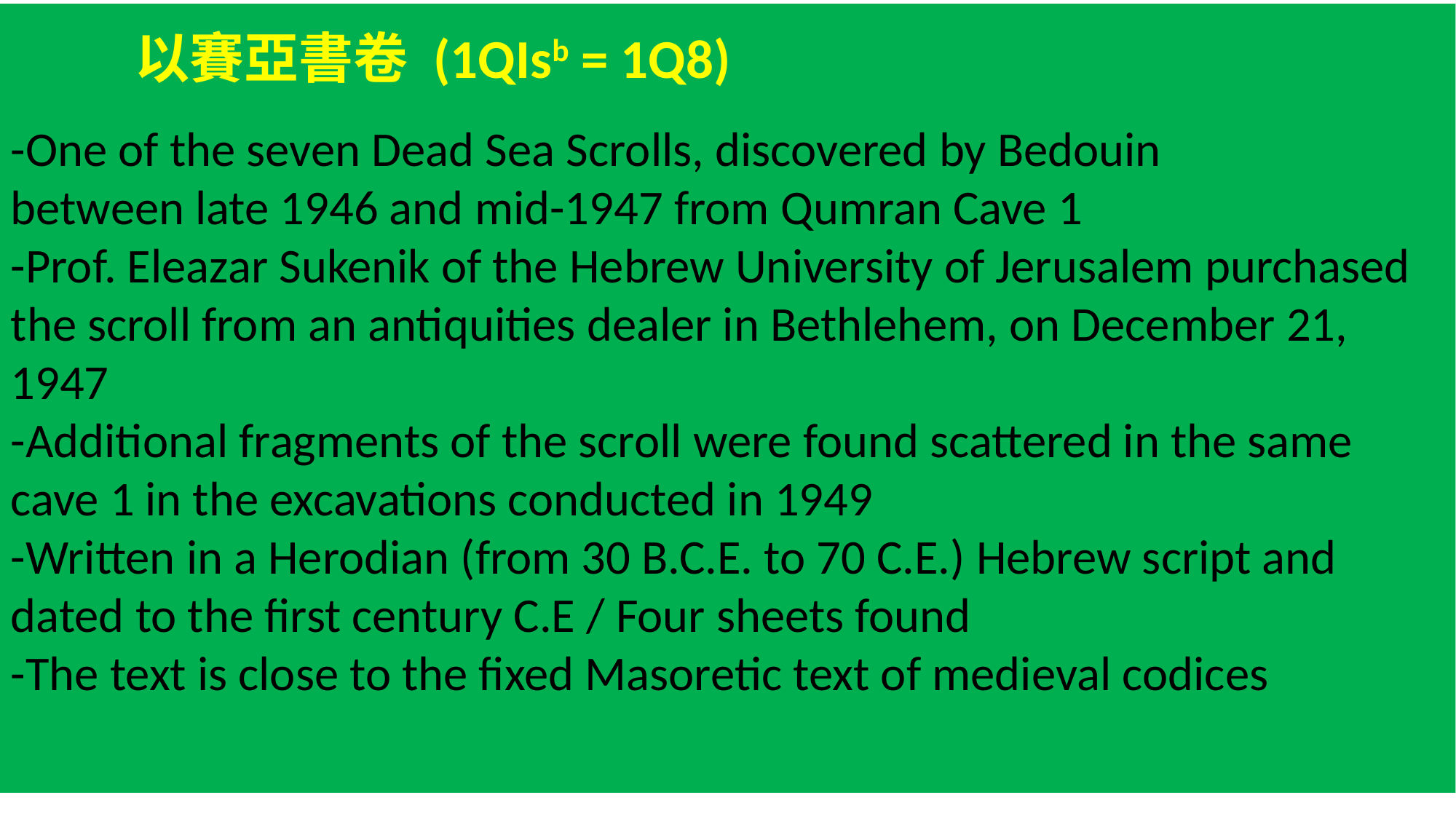

以賽亞書卷 (1QIsb = 1Q8)

-One of the seven Dead Sea Scrolls, discovered by Bedouin
between late 1946 and mid-1947 from Qumran Cave 1
-Prof. Eleazar Sukenik of the Hebrew University of Jerusalem purchased the scroll from an antiquities dealer in Bethlehem, on December 21, 1947
-Additional fragments of the scroll were found scattered in the same cave 1 in the excavations conducted in 1949
-Written in a Herodian (from 30 B.C.E. to 70 C.E.) Hebrew script and dated to the first century C.E / Four sheets found
-The text is close to the fixed Masoretic text of medieval codices